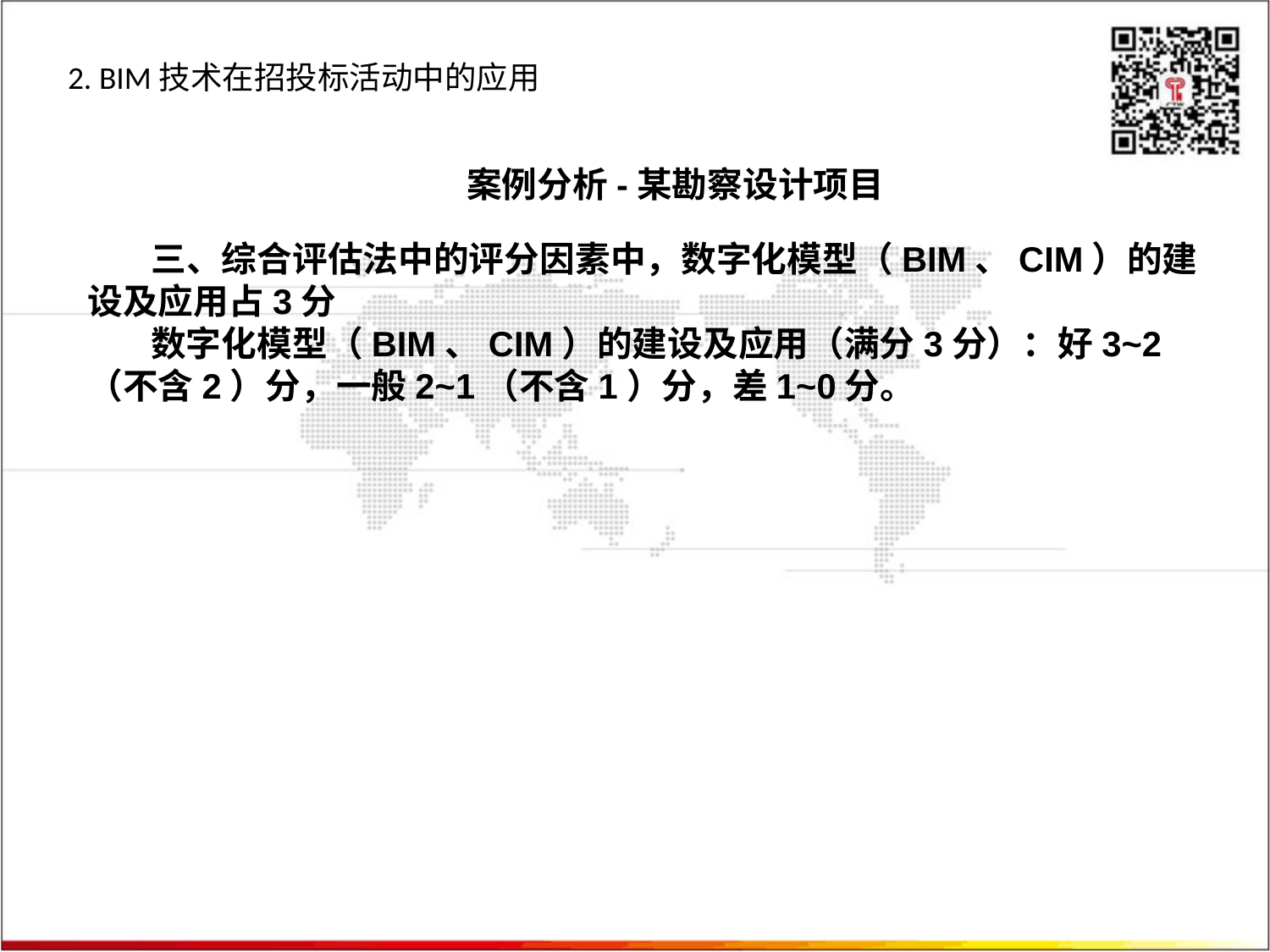

第7章   招标投标争议的解决
2. BIM技术在招投标活动中的应用招标投标争议的解决
案例分析-某勘察设计项目
三、综合评估法中的评分因素中，数字化模型（BIM、CIM）的建设及应用占3分
数字化模型（BIM、CIM）的建设及应用（满分3分）：好3~2（不含2）分，一般2~1（不含1）分，差1~0分。